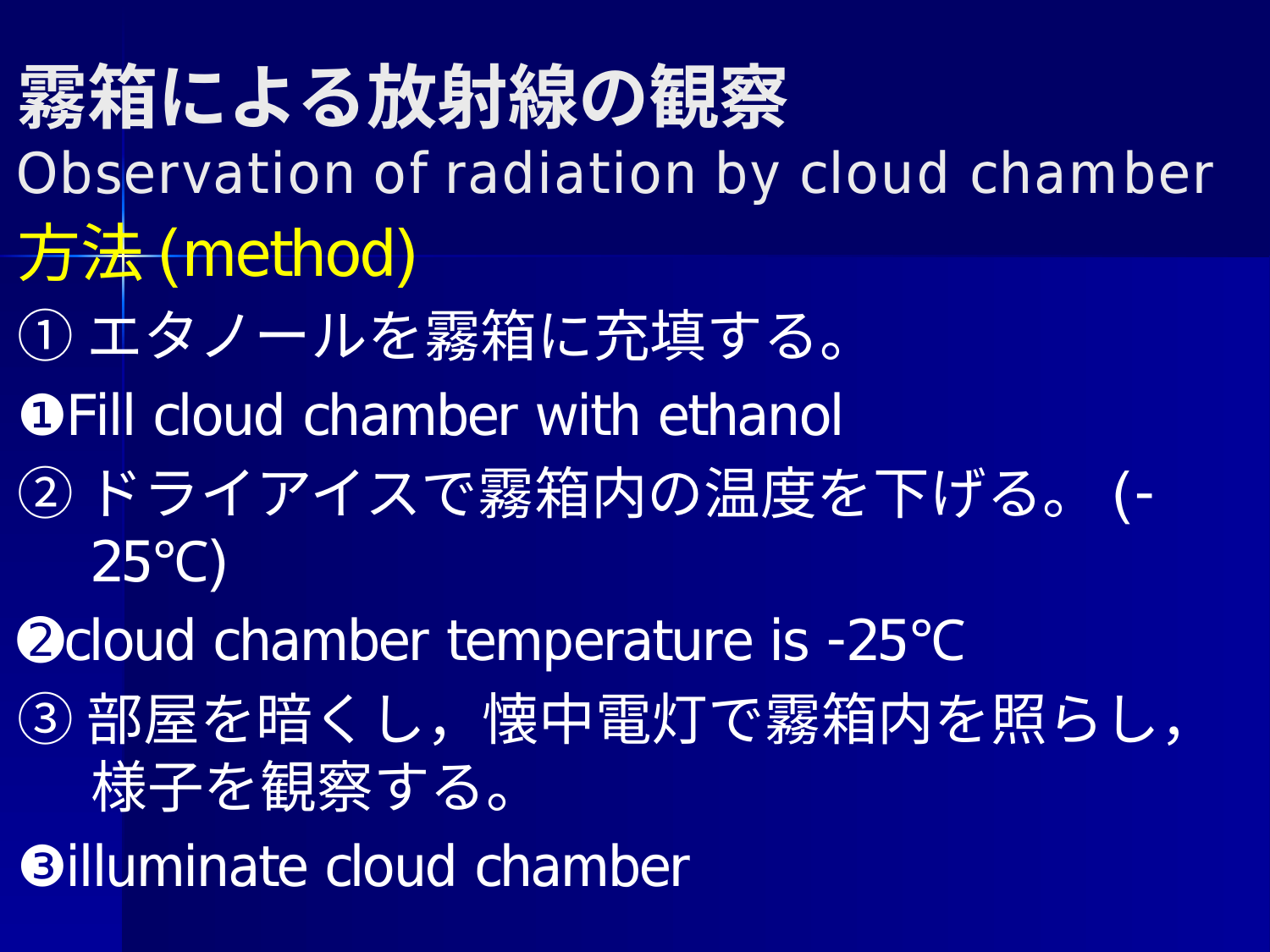

# 霧箱による放射線の観察 Observation of radiation by cloud chamber
方法(method)
①エタノールを霧箱に充填する。
❶Fill cloud chamber with ethanol
②ドライアイスで霧箱内の温度を下げる。(-25℃)
➋cloud chamber temperature is -25℃
③部屋を暗くし，懐中電灯で霧箱内を照らし，様子を観察する。
❸illuminate cloud chamber